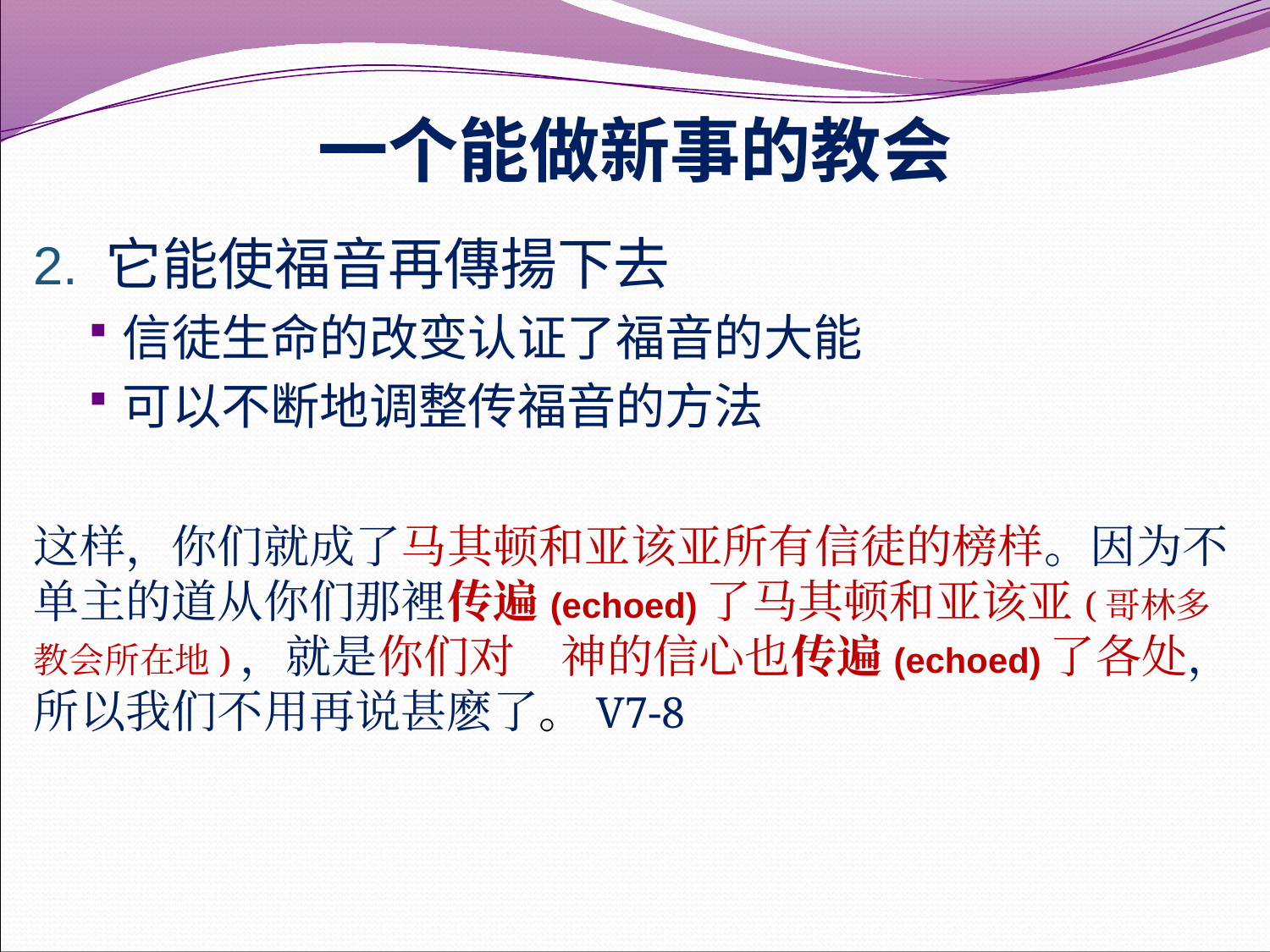

# 一个能做新事的教会
它能使福音再傳揚下去
信徒生命的改变认证了福音的大能
可以不断地调整传福音的方法

这样，你们就成了马其顿和亚该亚所有信徒的榜样。因为不单主的道从你们那裡传遍(echoed)了马其顿和亚该亚(哥林多教会所在地)，就是你们对　神的信心也传遍(echoed)了各处，所以我们不用再说甚麽了。V7-8